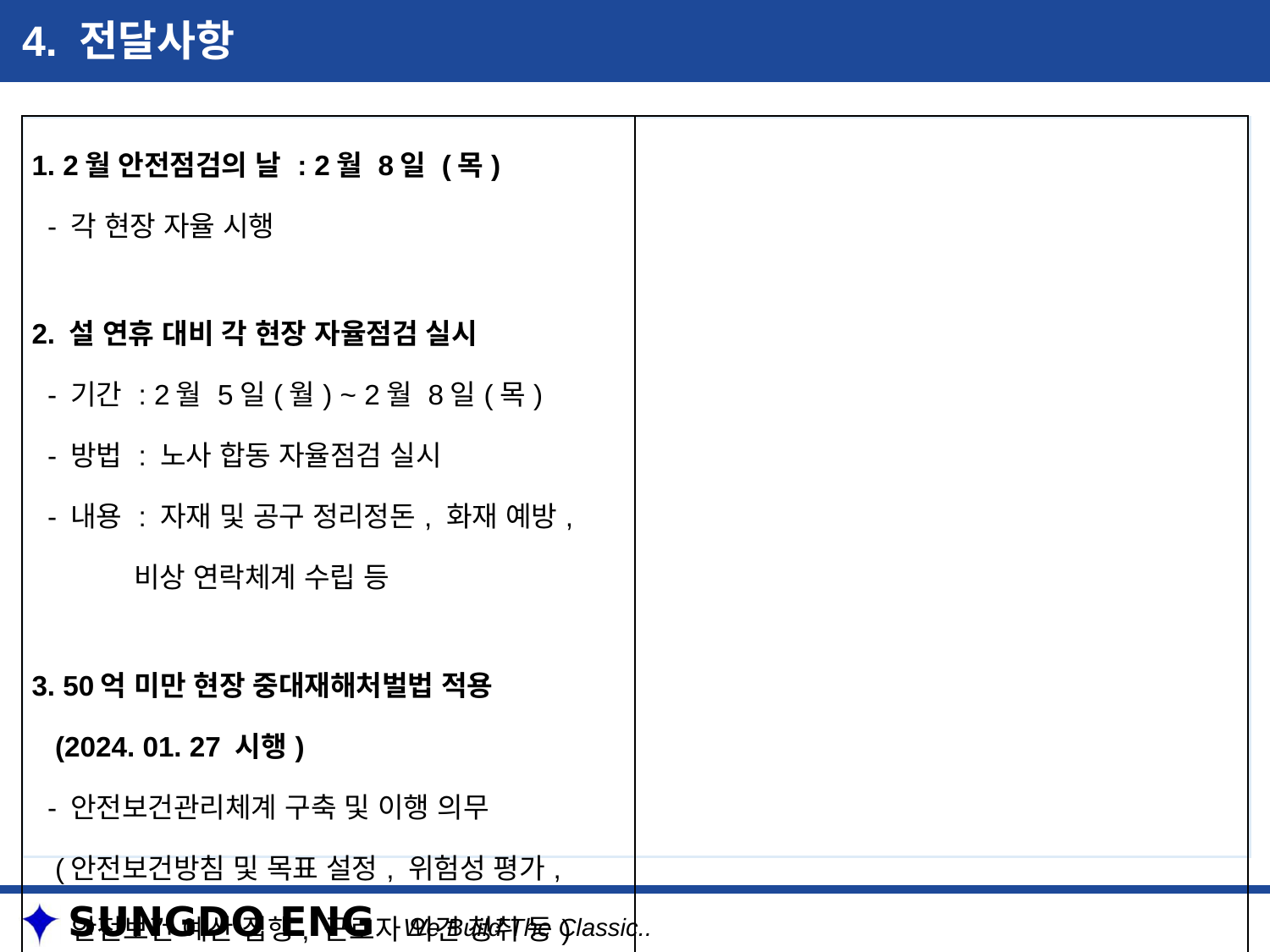

4. 전달사항
| 1. 2월 안전점검의 날 : 2월 8일 (목) - 각 현장 자율 시행 2. 설 연휴 대비 각 현장 자율점검 실시 - 기간 : 2월 5일(월) ~ 2월 8일(목) - 방법 : 노사 합동 자율점검 실시 - 내용 : 자재 및 공구 정리정돈, 화재 예방, 비상 연락체계 수립 등 3. 50억 미만 현장 중대재해처벌법 적용 (2024. 01. 27 시행) - 안전보건관리체계 구축 및 이행 의무 (안전보건방침 및 목표 설정, 위험성 평가, 안전보건 예산 집행, 근로자 의견 청취 등) |  |
| --- | --- |